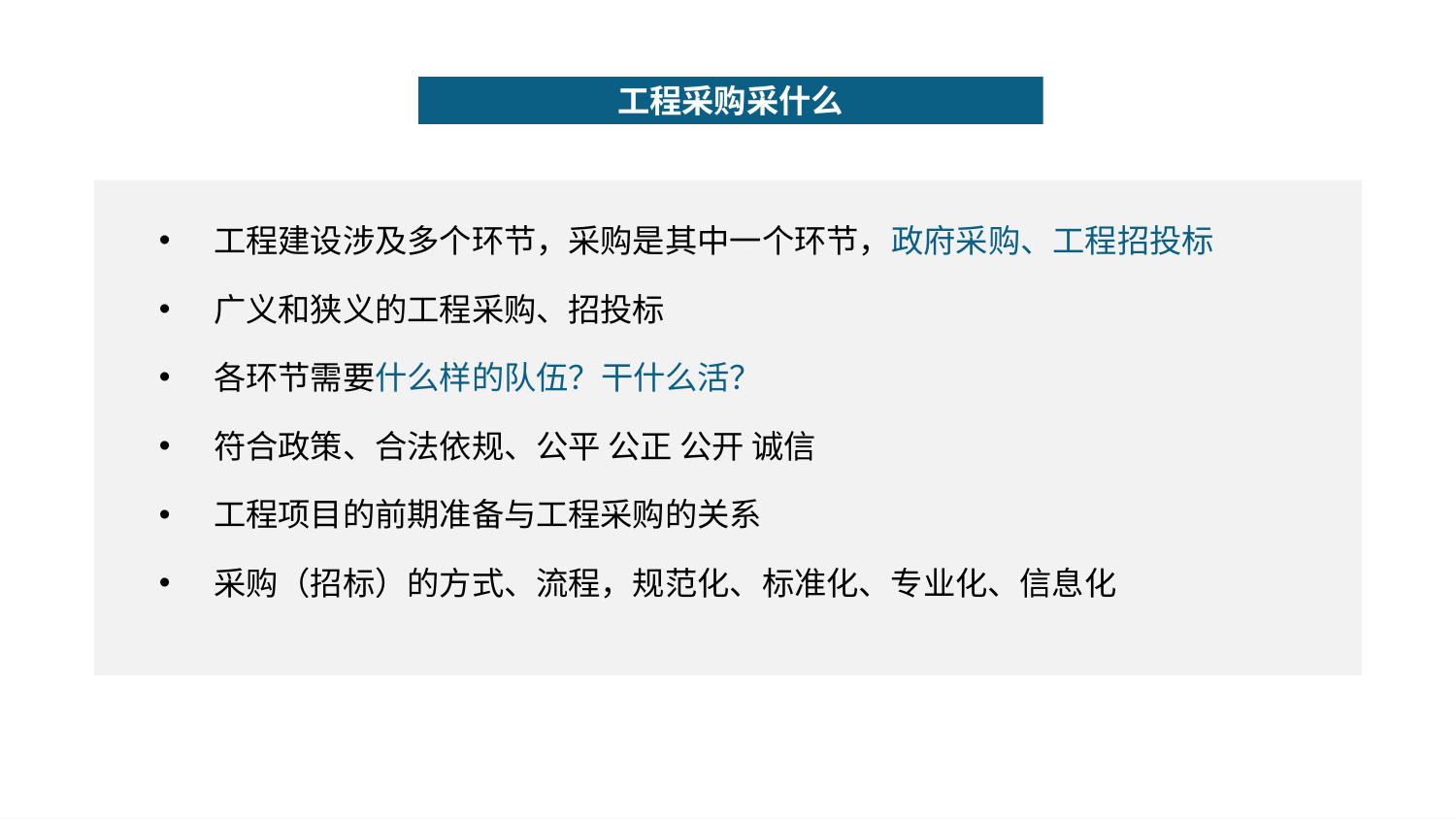

工程采购采什么

工程建设涉及多个环节，采购是其中一个环节，政府采购、工程招投标
广义和狭义的工程采购、招投标
各环节需要什么样的队伍？干什么活？
符合政策、合法依规、公平 公正 公开 诚信
工程项目的前期准备与工程采购的关系
采购（招标）的方式、流程，规范化、标准化、专业化、信息化